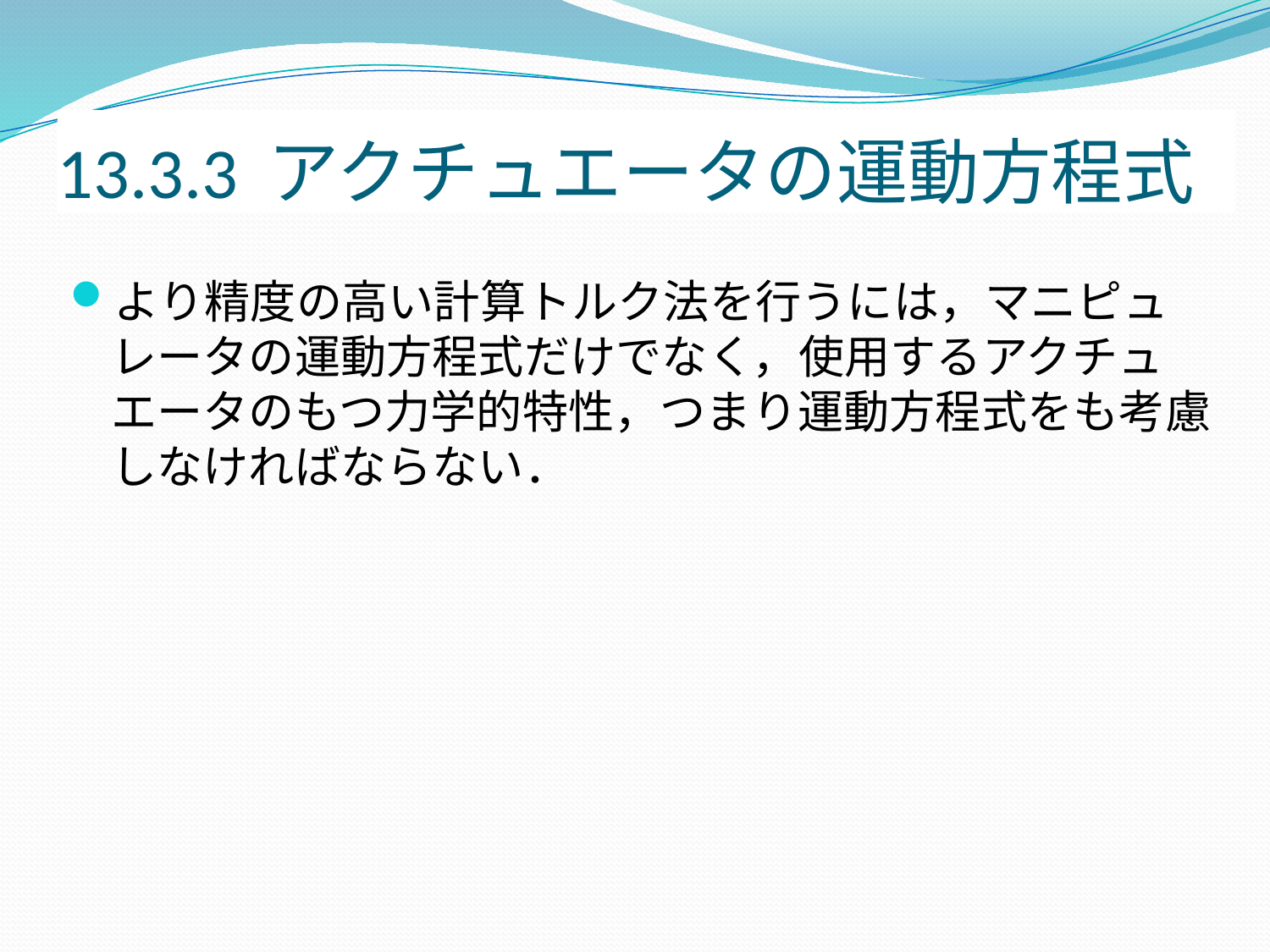

# 13.3.3 アクチュエータの運動方程式
より精度の高い計算トルク法を行うには，マニピュレータの運動方程式だけでなく，使用するアクチュエータのもつ力学的特性，つまり運動方程式をも考慮しなければならない．